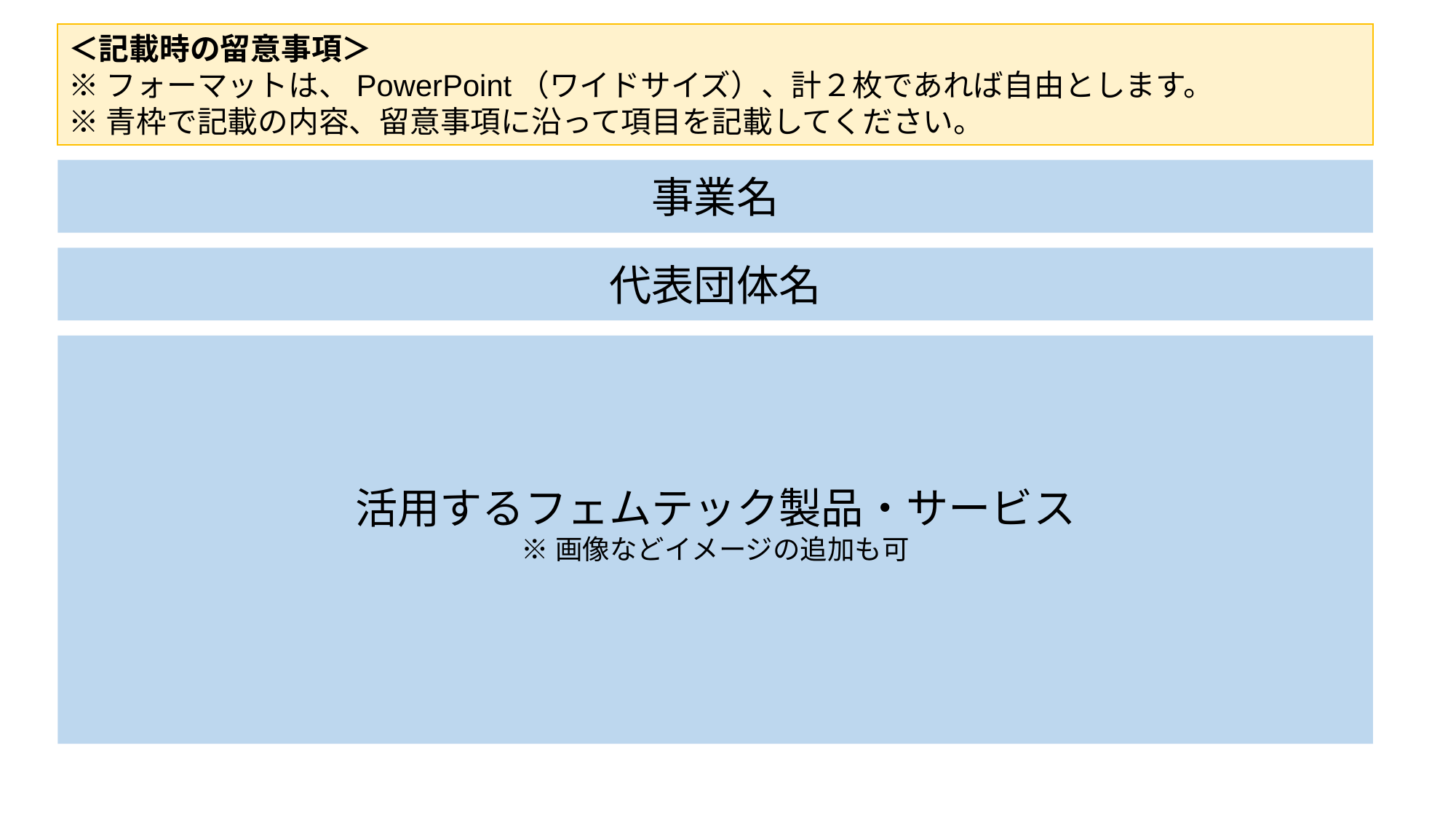

＜記載時の留意事項＞
※フォーマットは、PowerPoint（ワイドサイズ）、計２枚であれば自由とします。
※青枠で記載の内容、留意事項に沿って項目を記載してください。
事業名
代表団体名
活用するフェムテック製品・サービス
※画像などイメージの追加も可